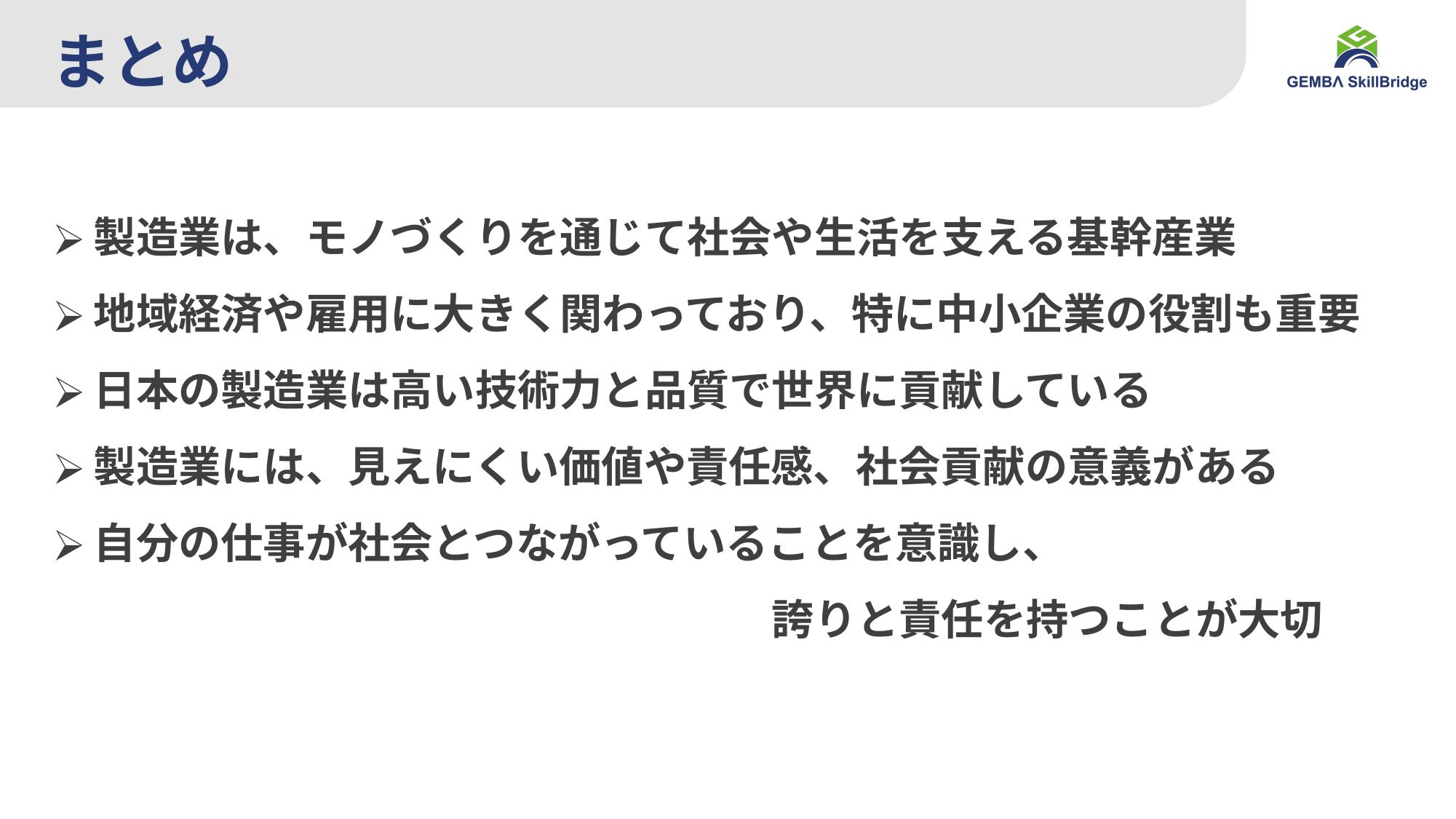

# まとめ
製造業は、モノづくりを通じて社会や生活を支える基幹産業
地域経済や雇用に大きく関わっており、特に中小企業の役割も重要
日本の製造業は高い技術力と品質で世界に貢献している
製造業には、見えにくい価値や責任感、社会貢献の意義がある
自分の仕事が社会とつながっていることを意識し、
　　　　　　　　　　　　　　　　誇りと責任を持つことが大切